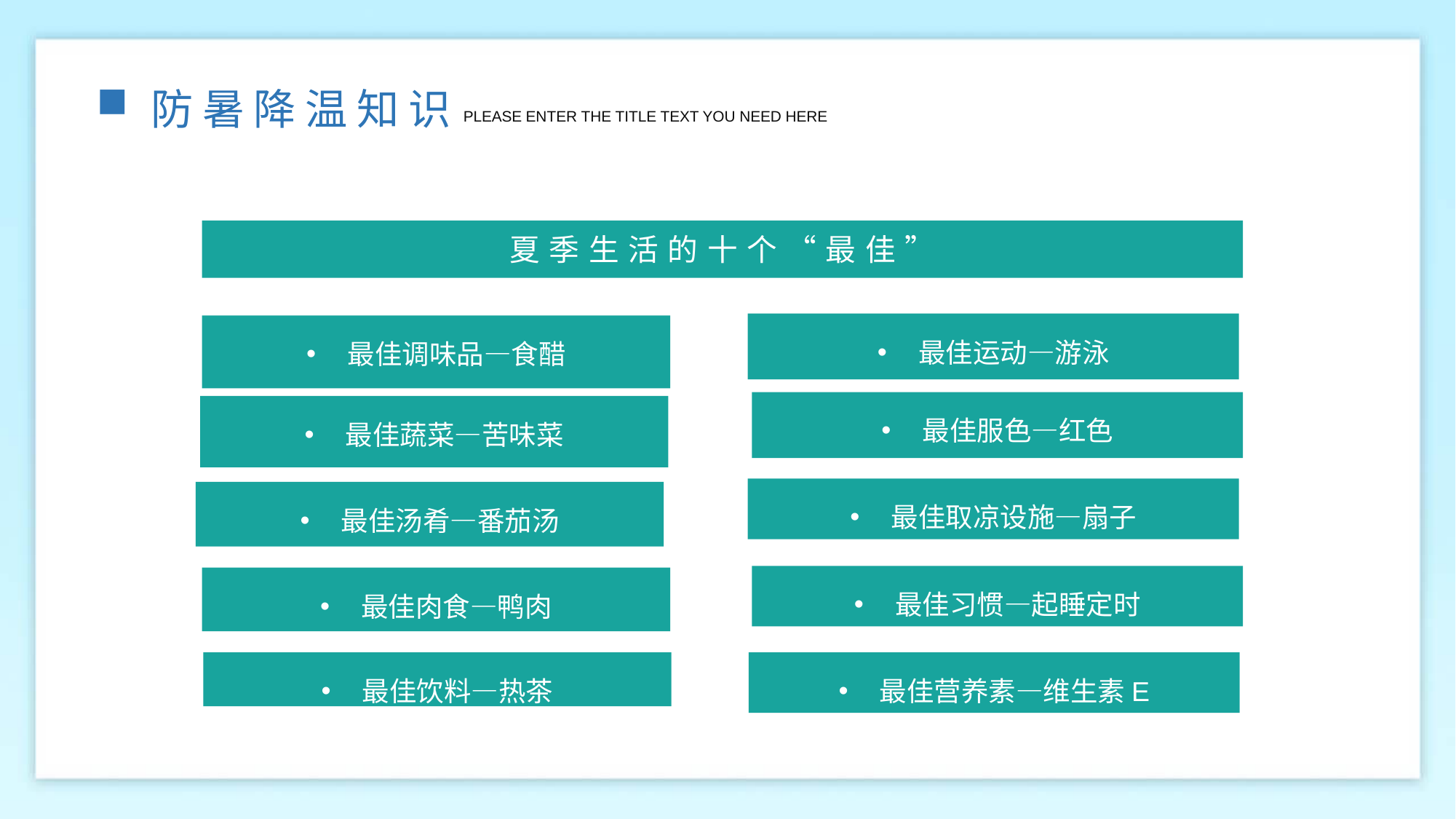

防暑降温知识
PLEASE ENTER THE TITLE TEXT YOU NEED HERE
夏季生活的十个“最佳”
最佳运动—游泳
最佳调味品—食醋

最佳服色—红色
最佳蔬菜—苦味菜

最佳取凉设施—扇子
最佳汤肴—番茄汤
最佳习惯—起睡定时
最佳肉食—鸭肉

最佳饮料—热茶
最佳营养素—维生素E